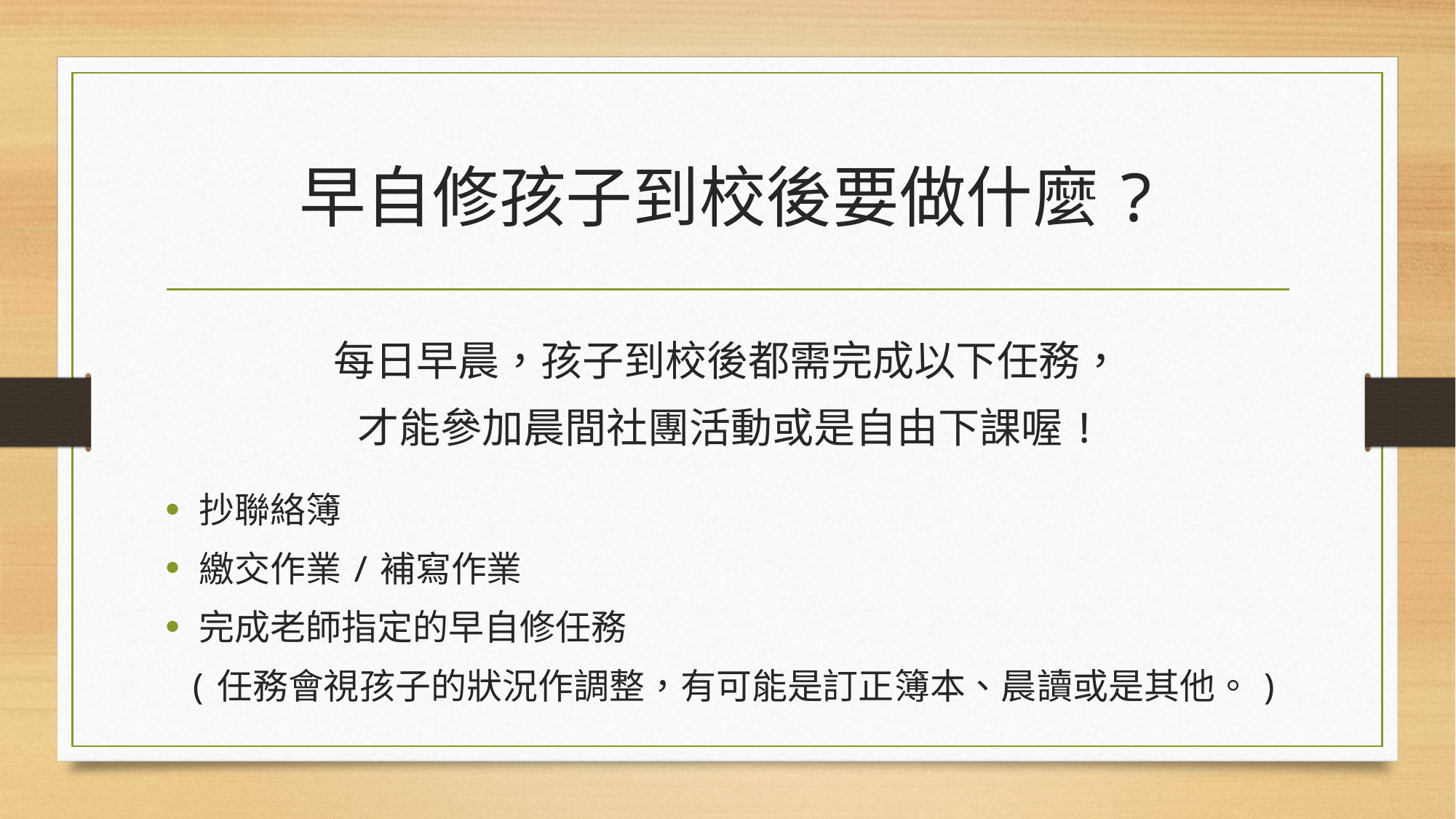

# 早自修孩子到校後要做什麼?
每日早晨，孩子到校後都需完成以下任務，
才能參加晨間社團活動或是自由下課喔!
抄聯絡簿
繳交作業/補寫作業
完成老師指定的早自修任務
 (任務會視孩子的狀況作調整，有可能是訂正簿本、晨讀或是其他。)